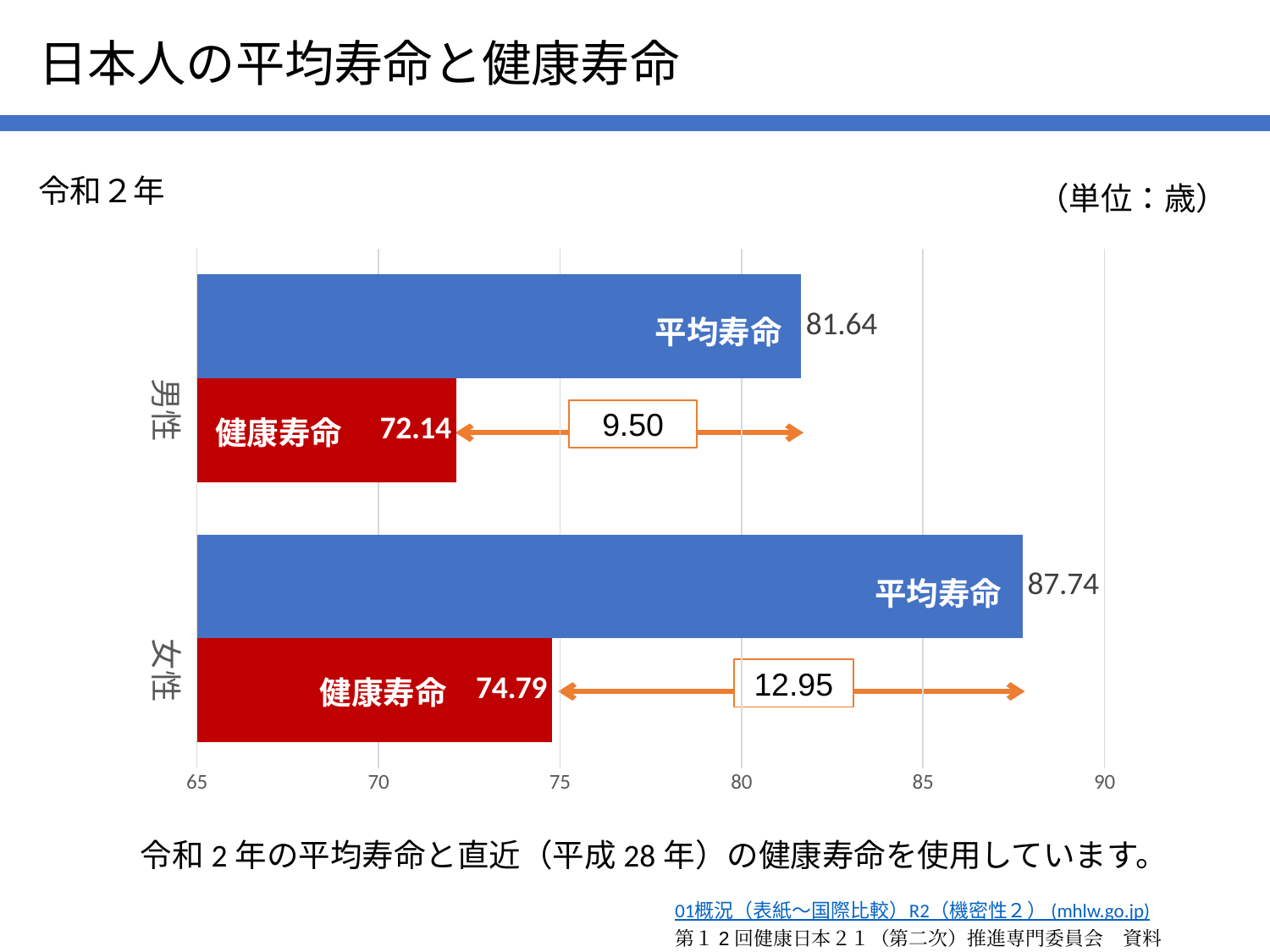

日本人の平均寿命と健康寿命
令和２年
（単位：歳）

### Chart

| Category | 健康寿命 | 平均寿命 |
|---|---|---|
| 女性 | 74.79 | 87.74 |
| 男性 | 72.14 | 81.64 |
平均寿命
平均寿命
9.50
健康寿命
健康寿命
平均寿命
平均寿命
健康寿命
12.95
健康寿命
令和2年の平均寿命と直近（平成28年）の健康寿命を使用しています。
01概況（表紙～国際比較）R2（機密性２） (mhlw.go.jp)
第１2回健康日本２１（第二次）推進専門委員会　資料